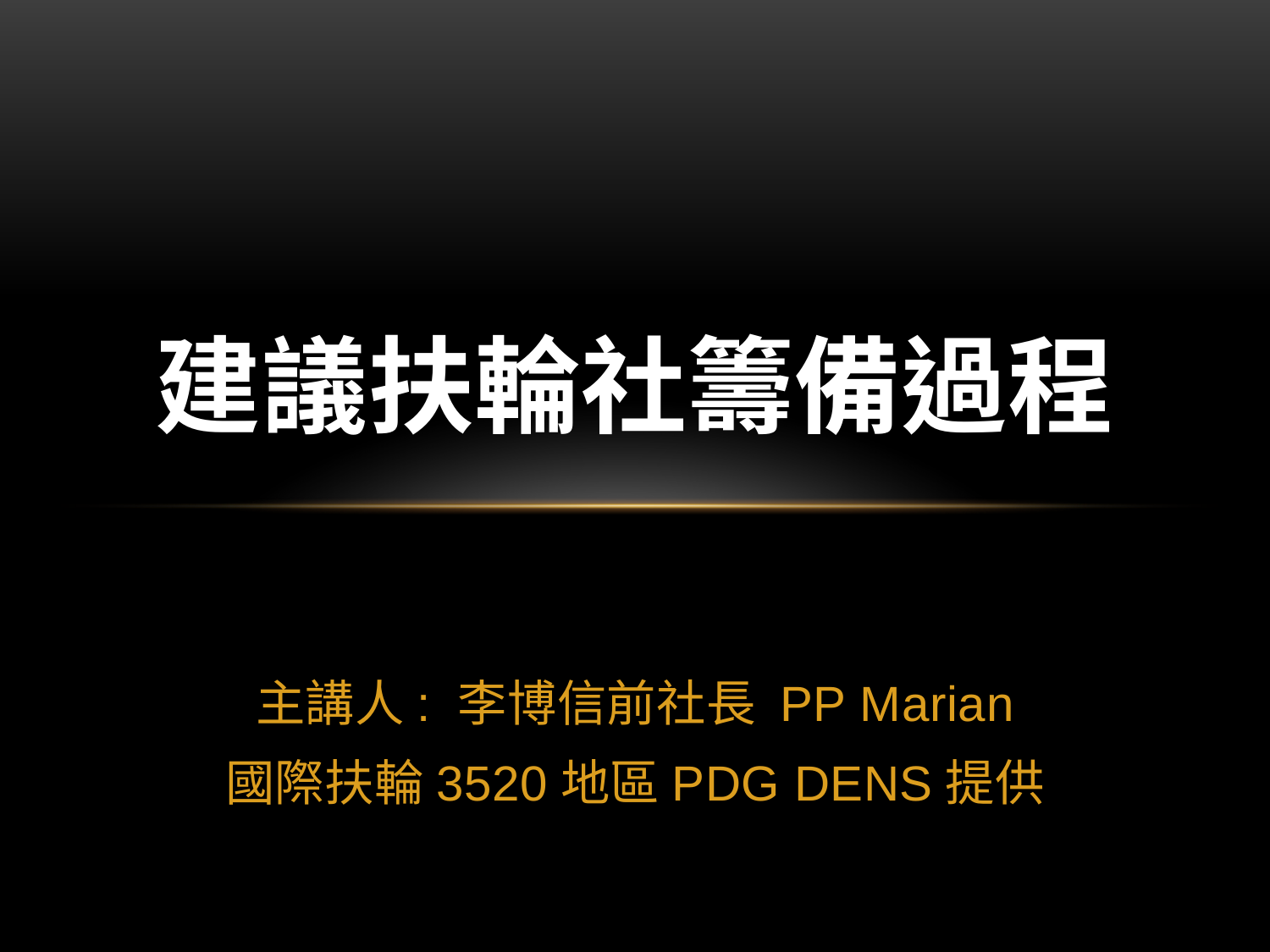

# 建議扶輪社籌備過程
主講人: 李博信前社長 PP Marian
國際扶輪3520地區PDG DENS提供